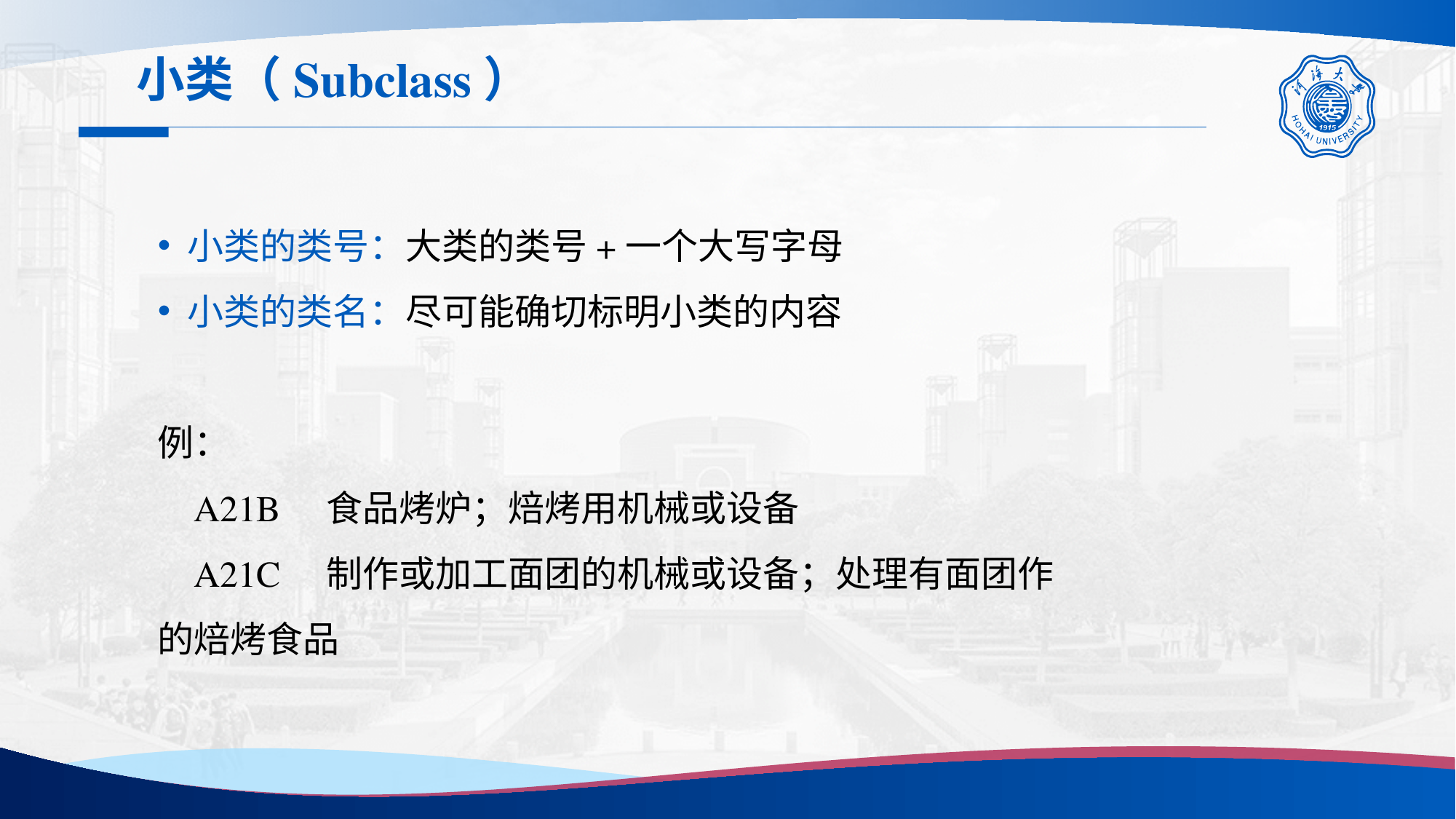

小类（Subclass）
 小类的类号：大类的类号+一个大写字母
 小类的类名：尽可能确切标明小类的内容

例：
    A21B    食品烤炉；焙烤用机械或设备
    A21C    制作或加工面团的机械或设备；处理有面团作的焙烤食品